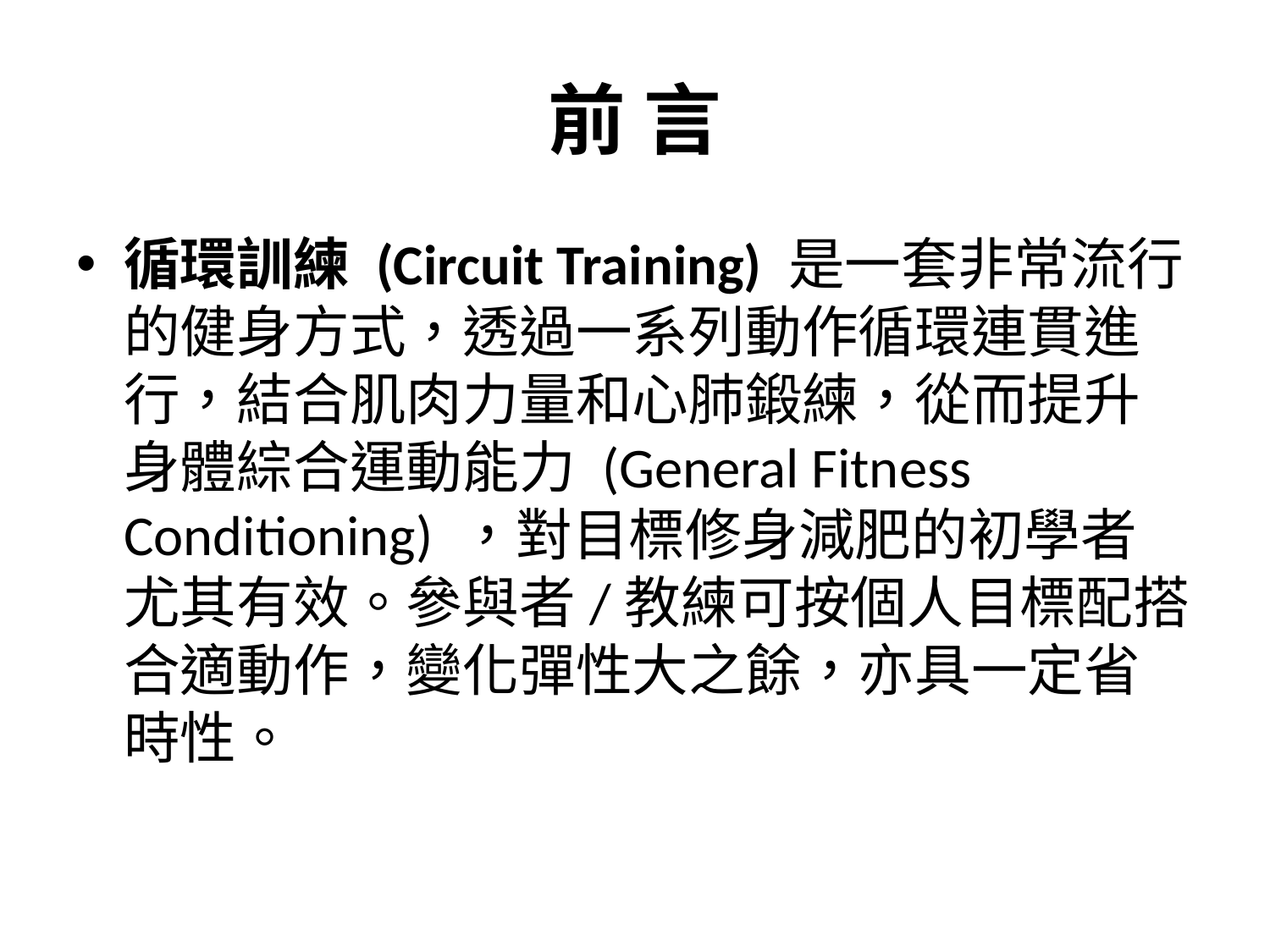

# 前 言
循環訓練 (Circuit Training) 是一套非常流行的健身方式，透過一系列動作循環連貫進行，結合肌肉力量和心肺鍛練，從而提升身體綜合運動能力 (General Fitness Conditioning) ，對目標修身減肥的初學者尤其有效。參與者/教練可按個人目標配搭合適動作，變化彈性大之餘，亦具一定省時性。